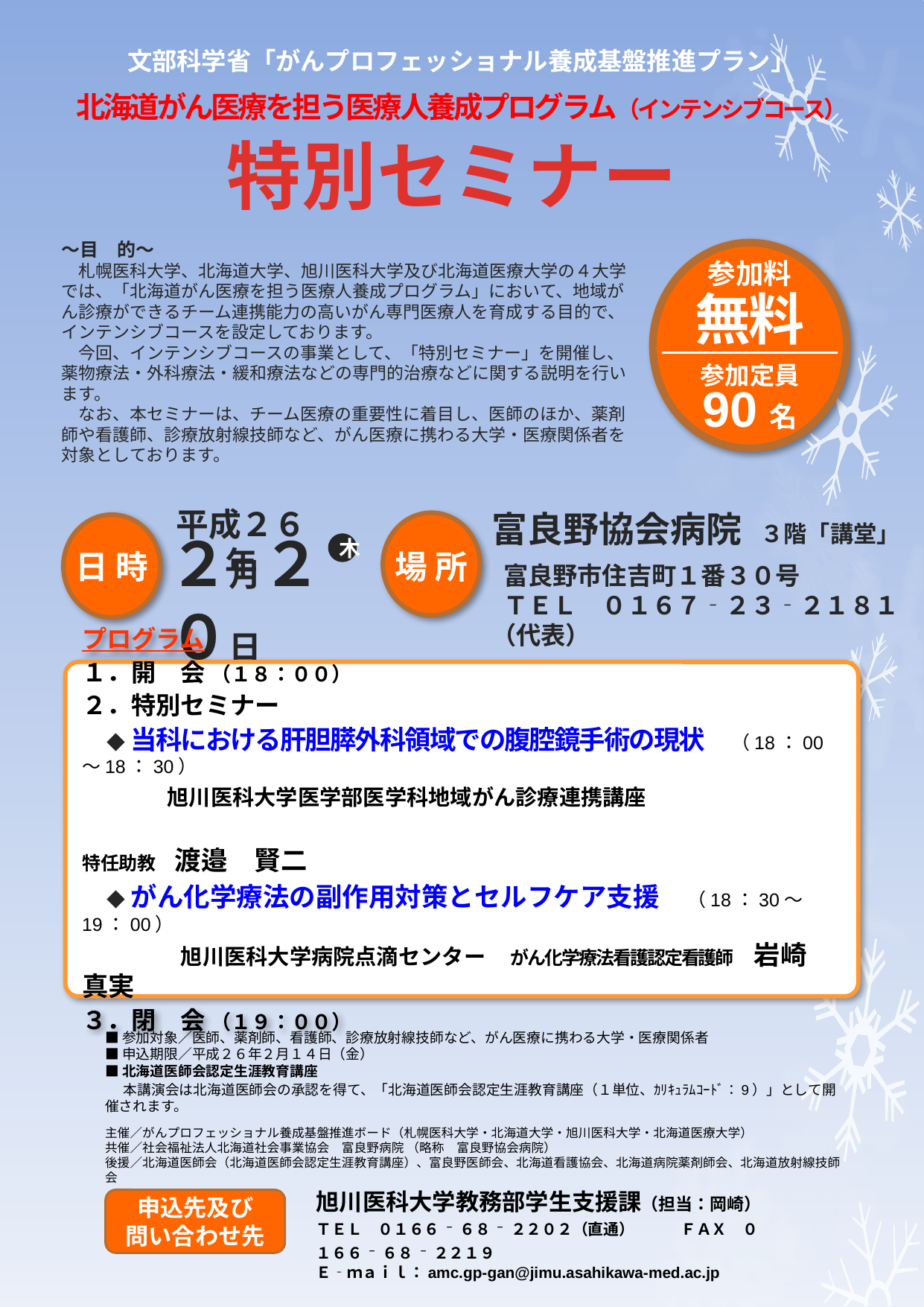

文部科学省「がんプロフェッショナル養成基盤推進プラン」
北海道がん医療を担う医療人養成プログラム（インテンシブコース）
特別セミナー
～目　的～
　札幌医科大学、北海道大学、旭川医科大学及び北海道医療大学の４大学では、「北海道がん医療を担う医療人養成プログラム」において、地域がん診療ができるチーム連携能力の高いがん専門医療人を育成する目的で、インテンシブコースを設定しております。
　今回、インテンシブコースの事業として、「特別セミナー」を開催し、薬物療法・外科療法・緩和療法などの専門的治療などに関する説明を行います。
　なお、本セミナーは、チーム医療の重要性に着目し、医師のほか、薬剤師や看護師、診療放射線技師など、がん医療に携わる大学・医療関係者を対象としております。

無料

90名
参加料
参加定員
平成２６年
富良野協会病院　３階「講堂」
 富良野市住吉町１番３０号
 ＴＥＬ　０１６７‐２３‐２１８１（代表）

２月２０日
 １８：００～１９：００
木
日 時
場 所
プログラム
１．開　会 （１８：００）
２．特別セミナー
　◆ 当科における肝胆膵外科領域での腹腔鏡手術の現状　（18：00～18：30）
　　　  旭川医科大学医学部医学科地域がん診療連携講座
　　　　　　　　　　　　　　　　　　　　　　　　　　　　　       特任助教　渡邉　賢二
　◆ がん化学療法の副作用対策とセルフケア支援　（18：30～19：00）
　　　　旭川医科大学病院点滴センター　がん化学療法看護認定看護師　岩崎　真実
３．閉　会 （１９：００）
■参加対象／医師、薬剤師、看護師、診療放射線技師など、がん医療に携わる大学・医療関係者
■申込期限／平成２６年２月１４日（金）
■北海道医師会認定生涯教育講座
　 本講演会は北海道医師会の承認を得て、「北海道医師会認定生涯教育講座（１単位、ｶﾘｷｭﾗﾑｺｰﾄﾞ：9）」として開催されます。
主催／がんプロフェッショナル養成基盤推進ボード（札幌医科大学・北海道大学・旭川医科大学・北海道医療大学）
共催／社会福祉法人北海道社会事業協会　富良野病院 （略称　富良野協会病院）
後援／北海道医師会（北海道医師会認定生涯教育講座）、富良野医師会、北海道看護協会、北海道病院薬剤師会、北海道放射線技師会
旭川医科大学教務部学生支援課（担当：岡崎）
ＴＥＬ　０１６６‐６８‐２２０２（直通）　　　ＦＡＸ　０１６６‐６８‐２２１９
Ｅ‐ｍａｉｌ：amc.gp-gan@jimu.asahikawa-med.ac.jp
申込先及び
問い合わせ先